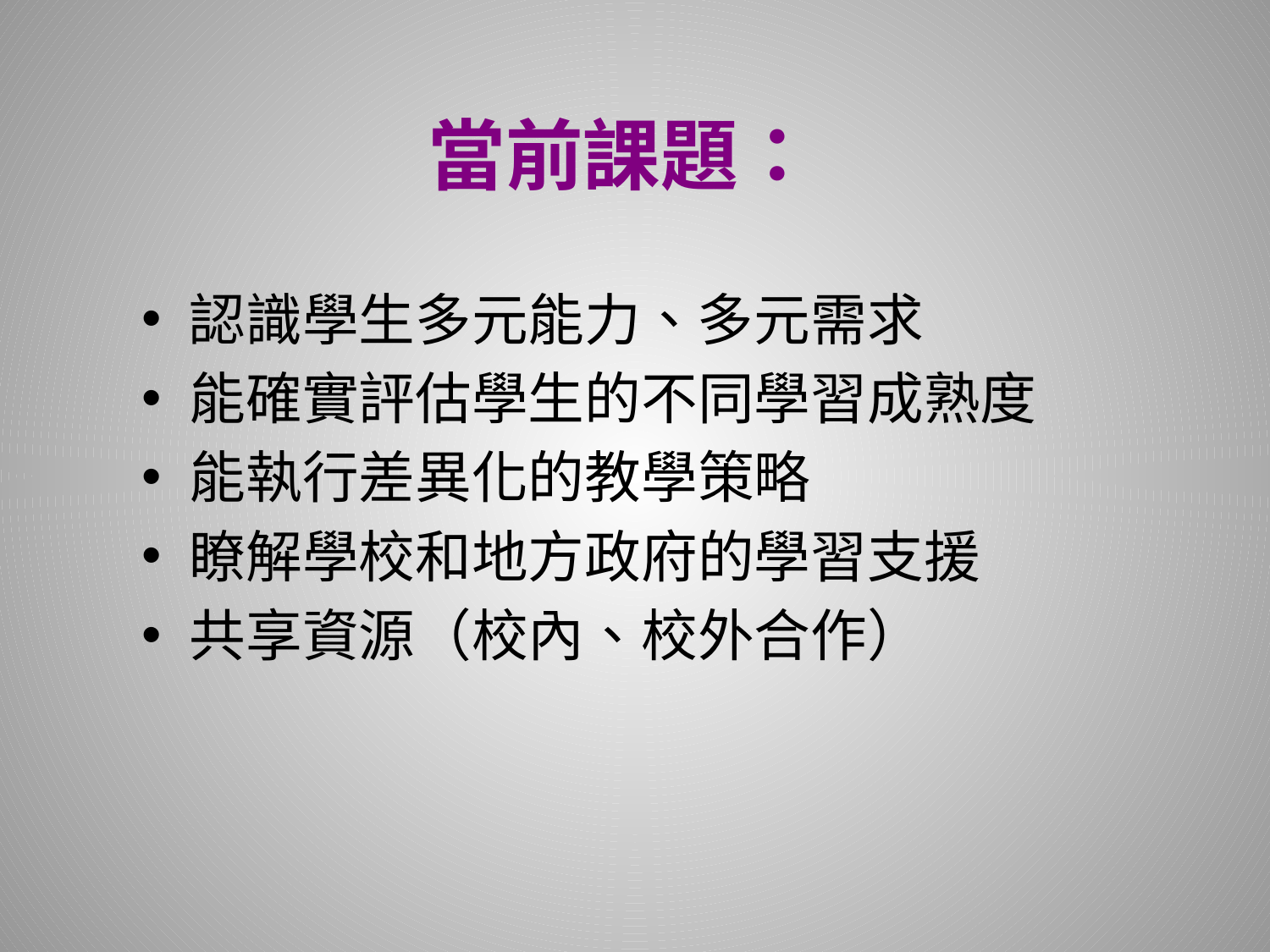

# 當前課題：
認識學生多元能力、多元需求
能確實評估學生的不同學習成熟度
能執行差異化的教學策略
瞭解學校和地方政府的學習支援
共享資源（校內、校外合作）